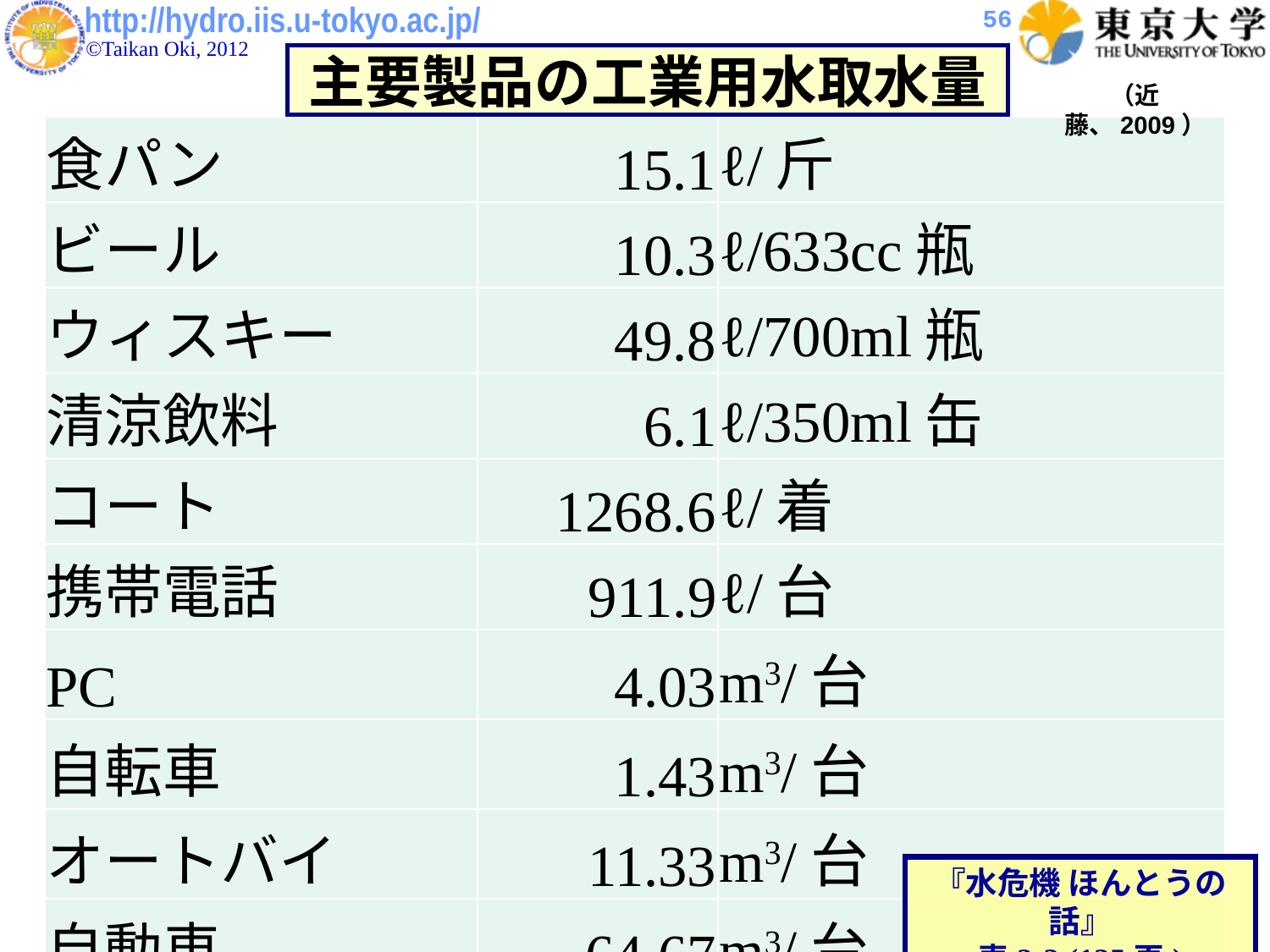

56
主要製品の工業用水取水量
（近藤、2009）
| 食パン | 15.1 | ℓ/斤 |
| --- | --- | --- |
| ビール | 10.3 | ℓ/633cc瓶 |
| ウィスキー | 49.8 | ℓ/700ml瓶 |
| 清涼飲料 | 6.1 | ℓ/350ml缶 |
| コート | 1268.6 | ℓ/着 |
| 携帯電話 | 911.9 | ℓ/台 |
| PC | 4.03 | m3/台 |
| 自転車 | 1.43 | m3/台 |
| オートバイ | 11.33 | m3/台 |
| 自動車 | 64.67 | m3/台 |
『水危機 ほんとうの話』
表2-2 (125頁)